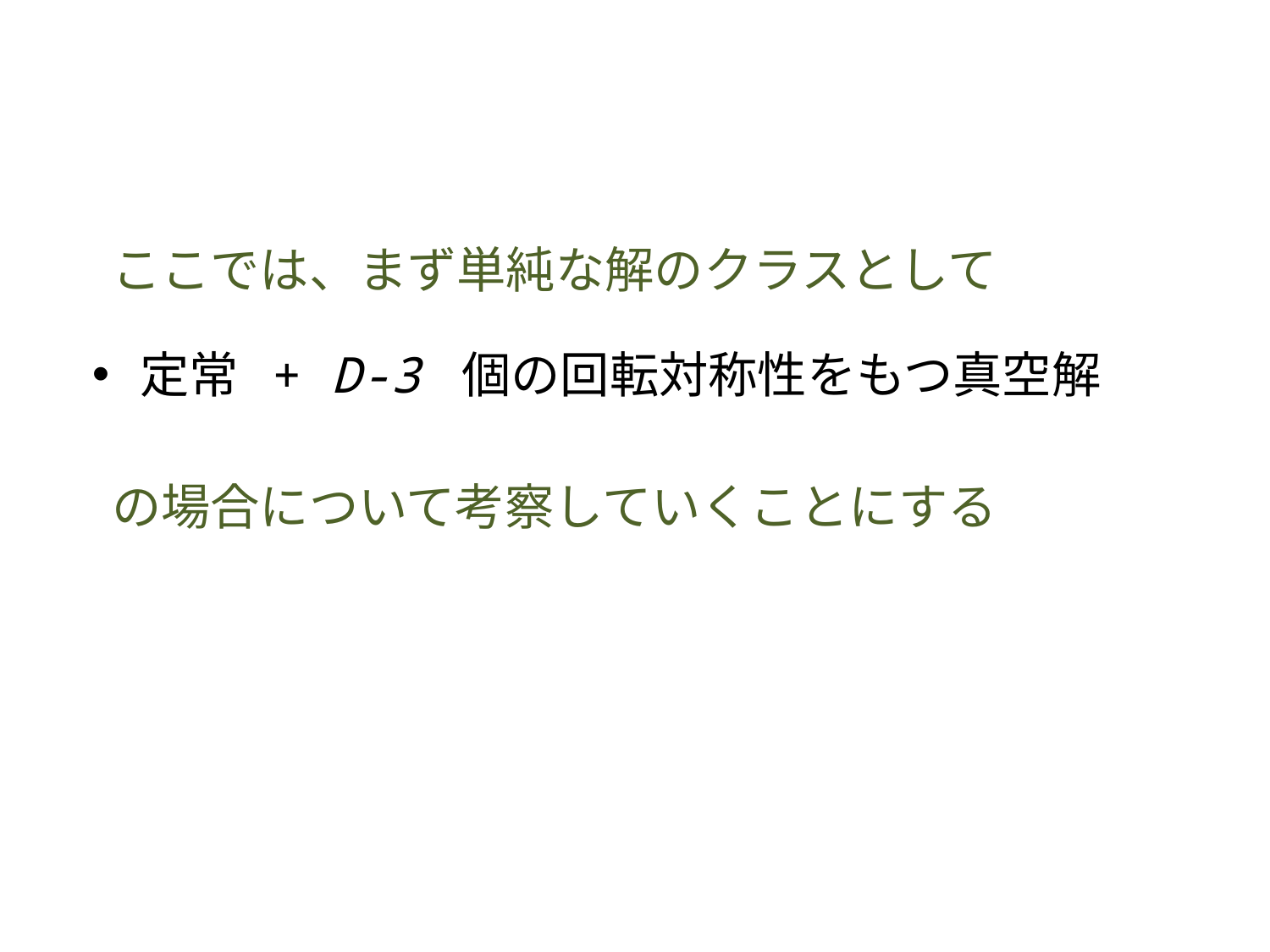

# ここでは、まず単純な解のクラスとして の場合について考察していくことにする
定常  + D-3 個の回転対称性をもつ真空解